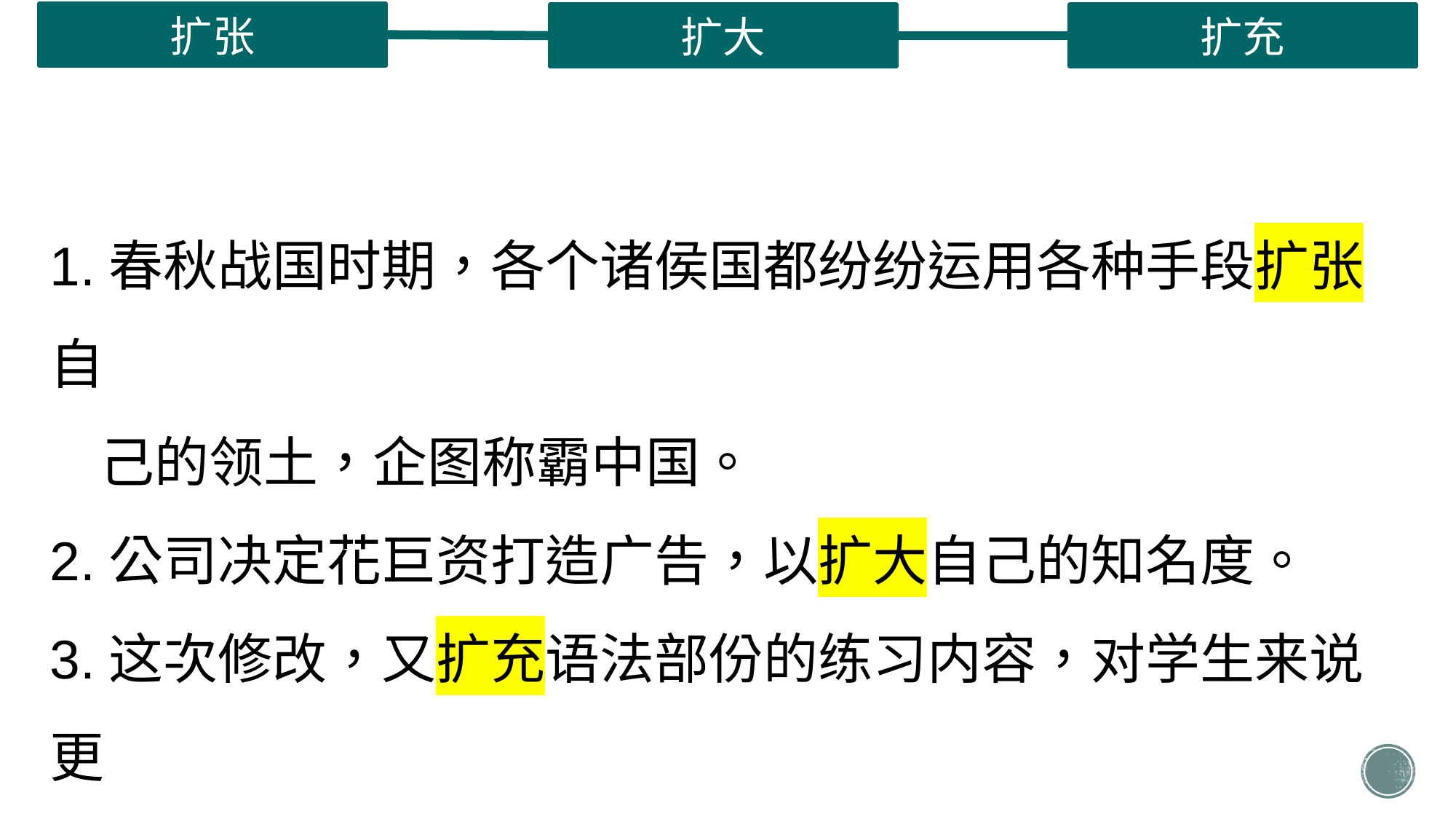

扩张
扩大
扩充
1.春秋战国时期，各个诸侯国都纷纷运用各种手段扩张自
   己的领土，企图称霸中国。
2.公司决定花巨资打造广告，以扩大自己的知名度。
3.这次修改，又扩充语法部份的练习内容，对学生来说更
   加实用。